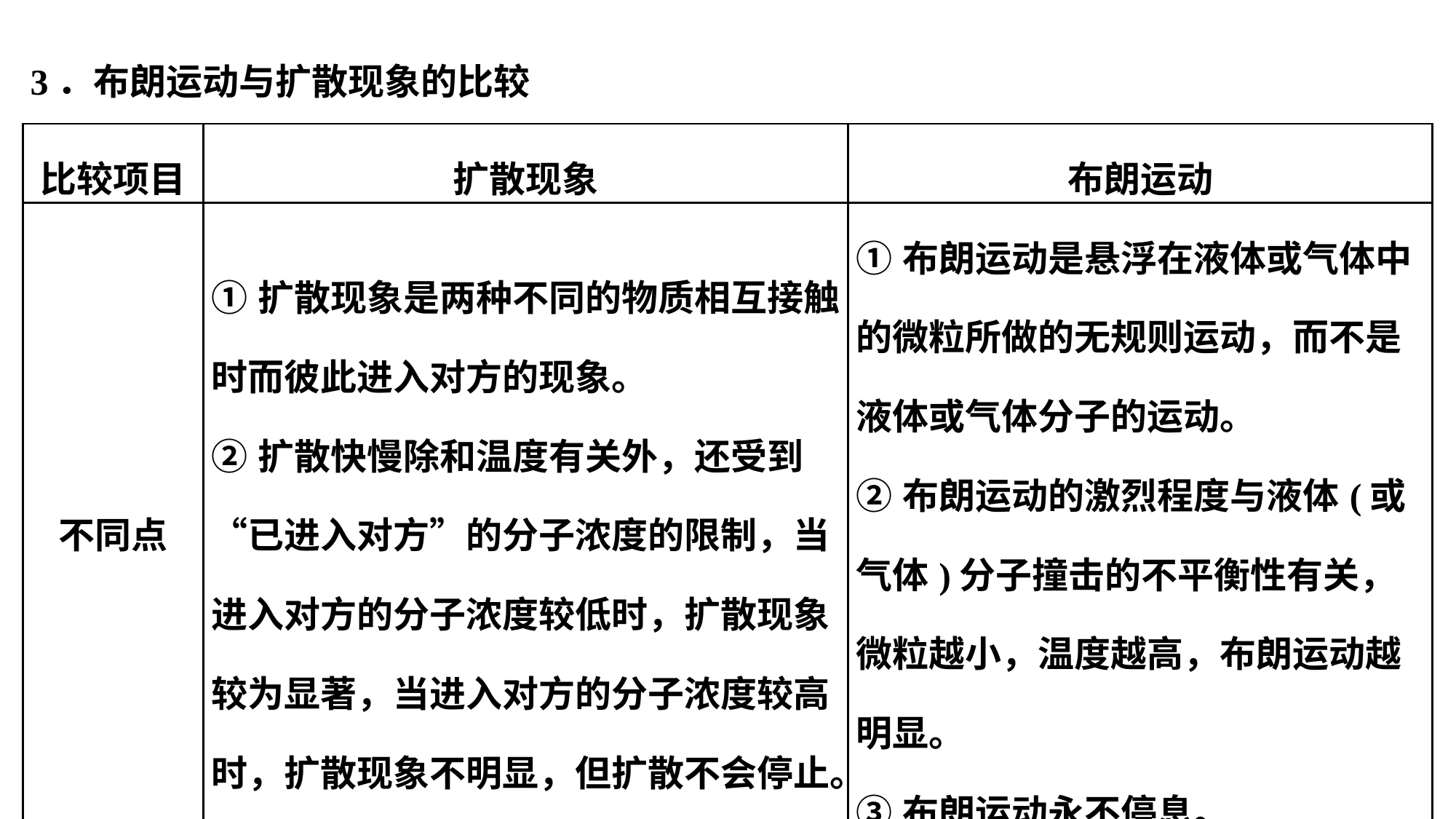

3．布朗运动与扩散现象的比较

| 比较项目 | 扩散现象 | 布朗运动 |
| --- | --- | --- |
| 不同点 | ①扩散现象是两种不同的物质相互接触时而彼此进入对方的现象。 ②扩散快慢除和温度有关外，还受到“已进入对方”的分子浓度的限制，当进入对方的分子浓度较低时，扩散现象较为显著，当进入对方的分子浓度较高时，扩散现象不明显，但扩散不会停止。 | ①布朗运动是悬浮在液体或气体中的微粒所做的无规则运动，而不是液体或气体分子的运动。 ②布朗运动的激烈程度与液体(或气体)分子撞击的不平衡性有关，微粒越小，温度越高，布朗运动越明显。 ③布朗运动永不停息。 |
| 相同点 | ①产生的根本原因相同，都是分子永不停息地做无规则运动的反映。 ②它们都随温度的升高而表现得更激烈。 |  |